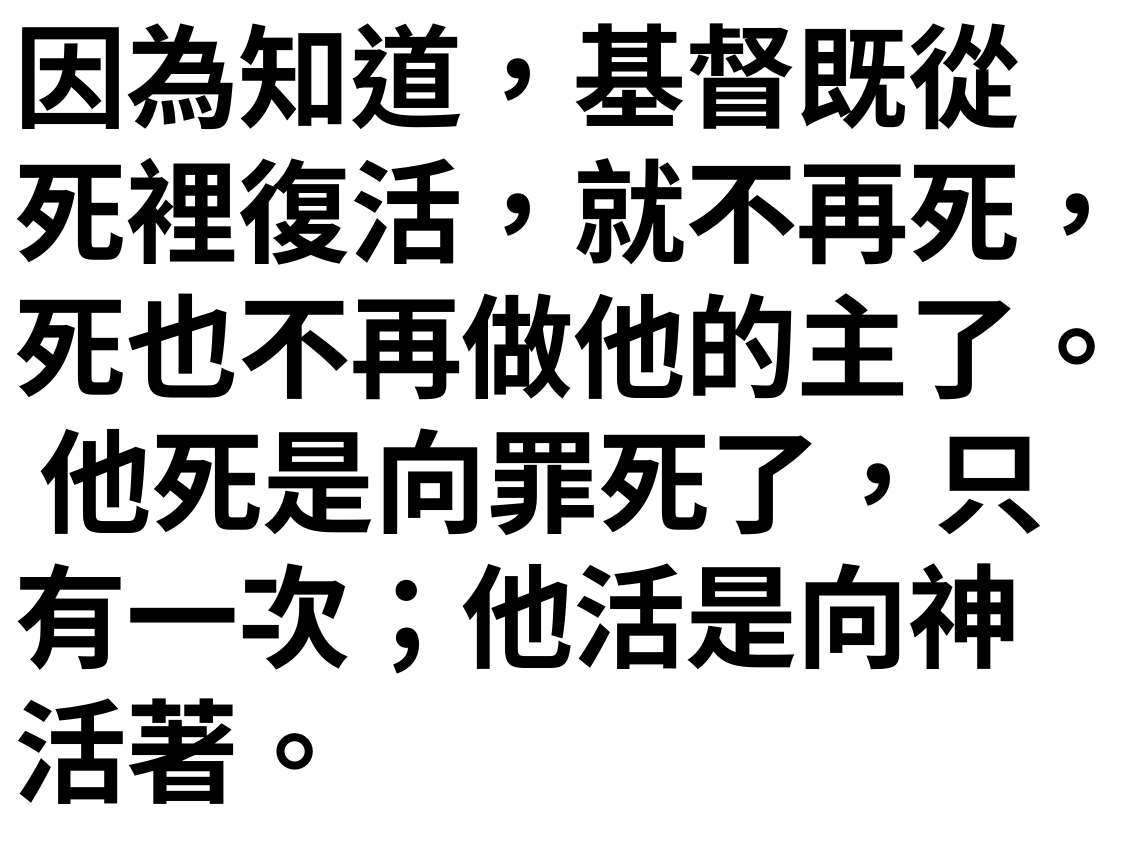

因為知道，基督既從死裡復活，就不再死，死也不再做他的主了。 他死是向罪死了，只有一次；他活是向神活著。